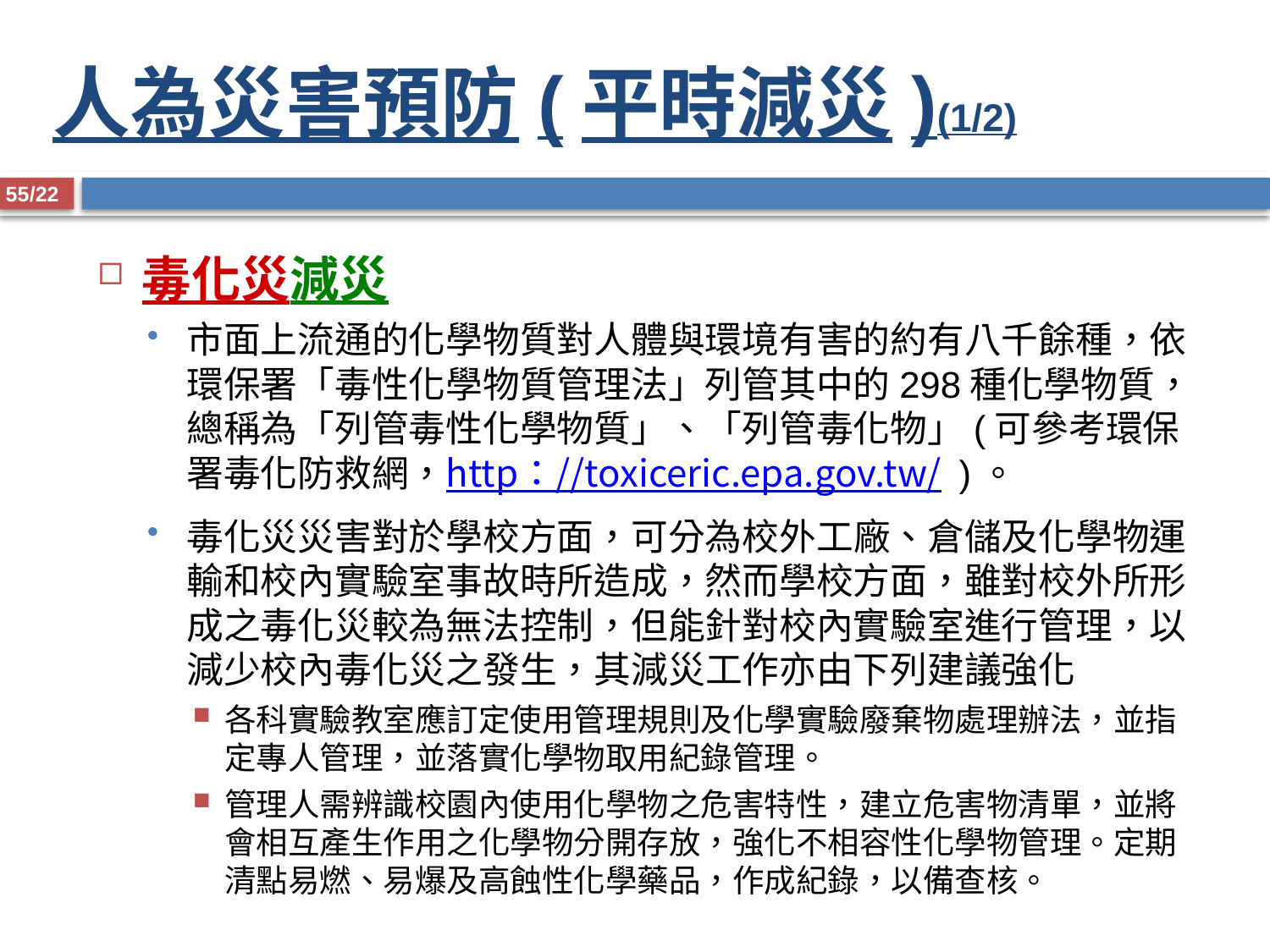

# 人為災害預防(平時減災)(1/2)
55/22
毒化災減災
市面上流通的化學物質對人體與環境有害的約有八千餘種，依環保署「毒性化學物質管理法」列管其中的298種化學物質，總稱為「列管毒性化學物質」、「列管毒化物」(可參考環保署毒化防救網，http：//toxiceric.epa.gov.tw/ )。
毒化災災害對於學校方面，可分為校外工廠、倉儲及化學物運輸和校內實驗室事故時所造成，然而學校方面，雖對校外所形成之毒化災較為無法控制，但能針對校內實驗室進行管理，以減少校內毒化災之發生，其減災工作亦由下列建議強化
各科實驗教室應訂定使用管理規則及化學實驗廢棄物處理辦法，並指定專人管理，並落實化學物取用紀錄管理。
管理人需辨識校園內使用化學物之危害特性，建立危害物清單，並將會相互產生作用之化學物分開存放，強化不相容性化學物管理。定期清點易燃、易爆及高蝕性化學藥品，作成紀錄，以備查核。